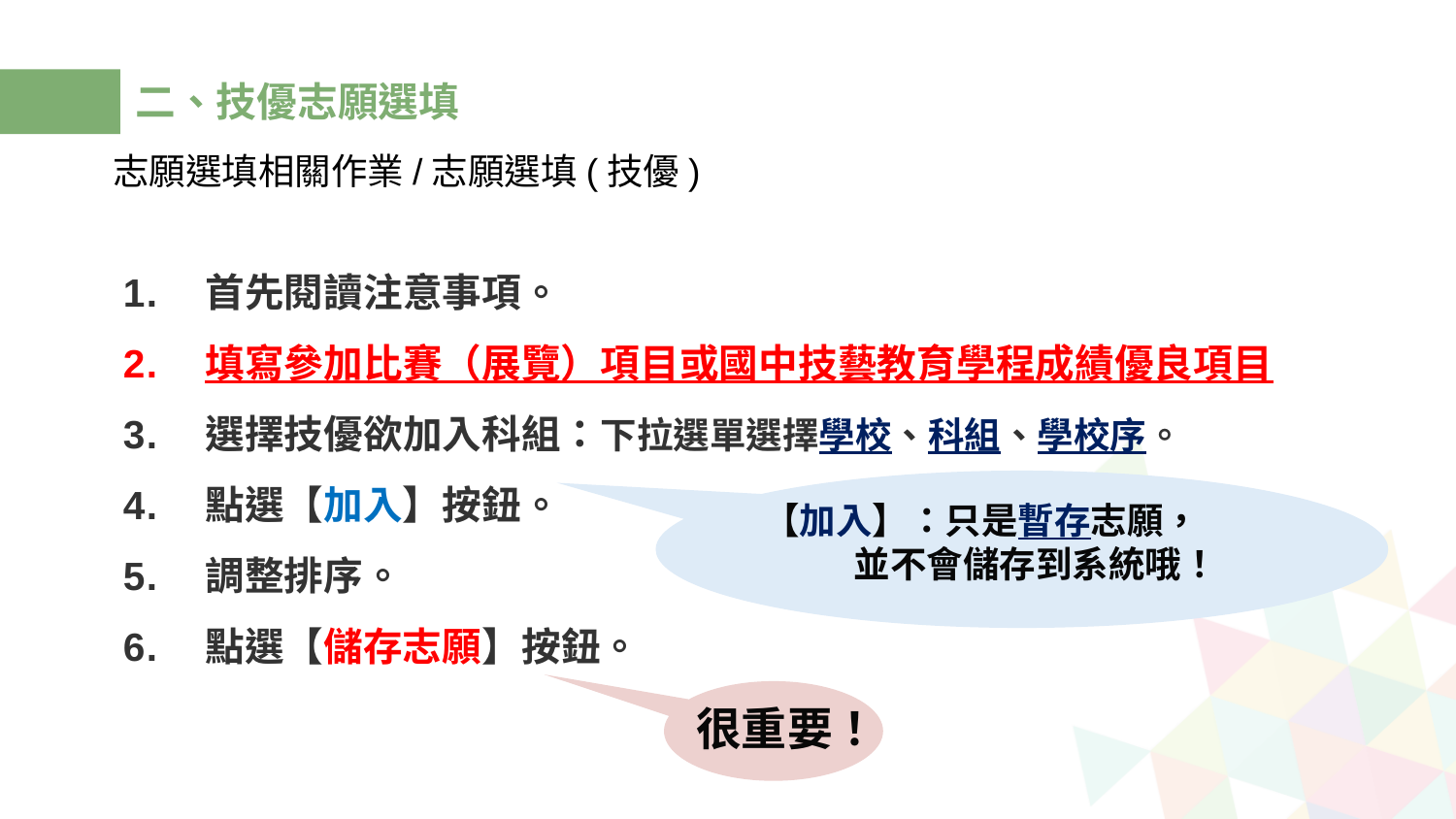

二、技優志願選填

志願選填相關作業/志願選填(技優)
首先閱讀注意事項。
填寫參加比賽（展覽）項目或國中技藝教育學程成績優良項目
選擇技優欲加入科組：下拉選單選擇學校、科組、學校序。
點選【加入】按鈕。
調整排序。
點選【儲存志願】按鈕。
【加入】：只是暫存志願，
          並不會儲存到系統哦！
很重要！